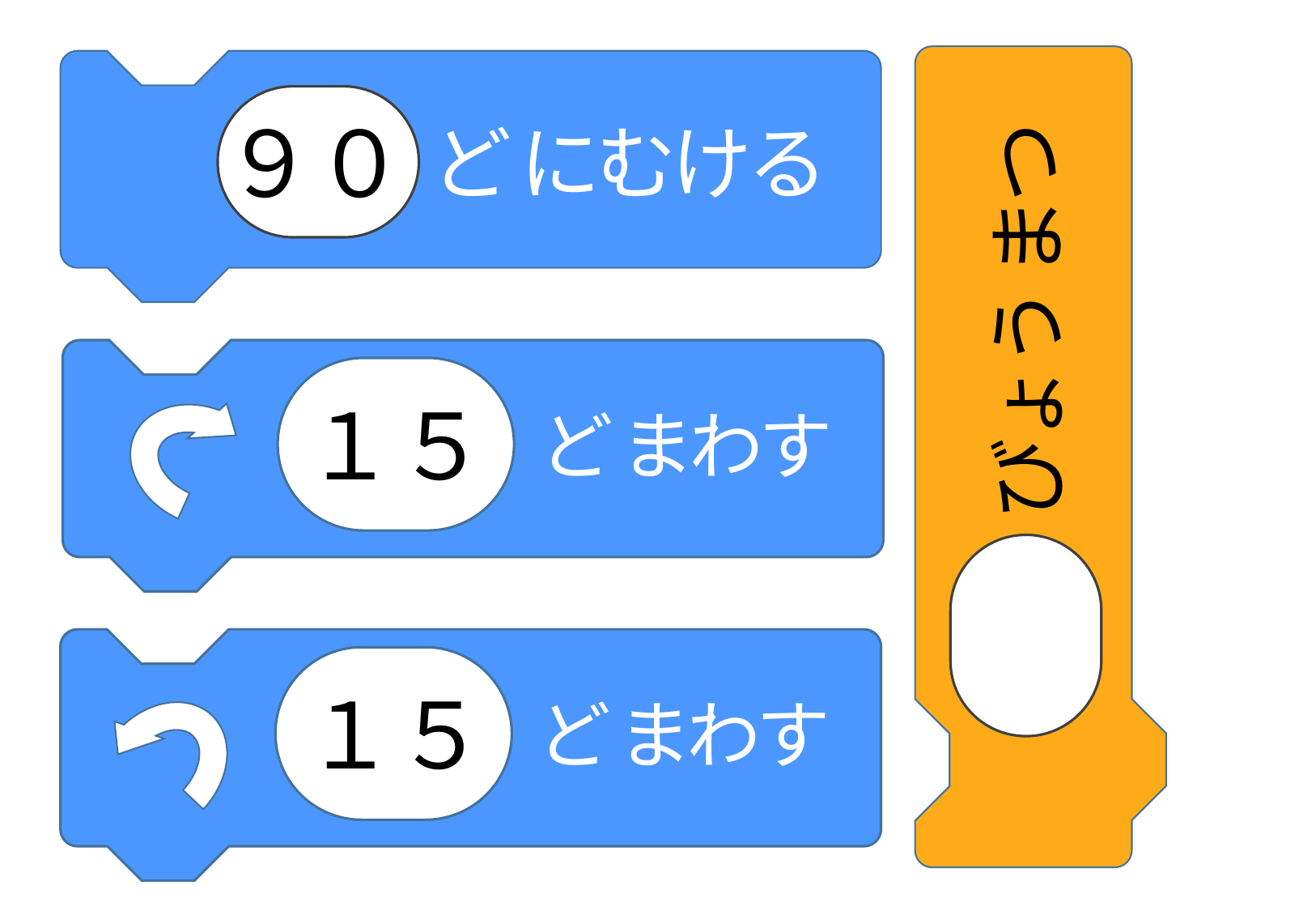

ど にむける
９０

びょう まつ

ど まわす

１５

ど まわす

１５